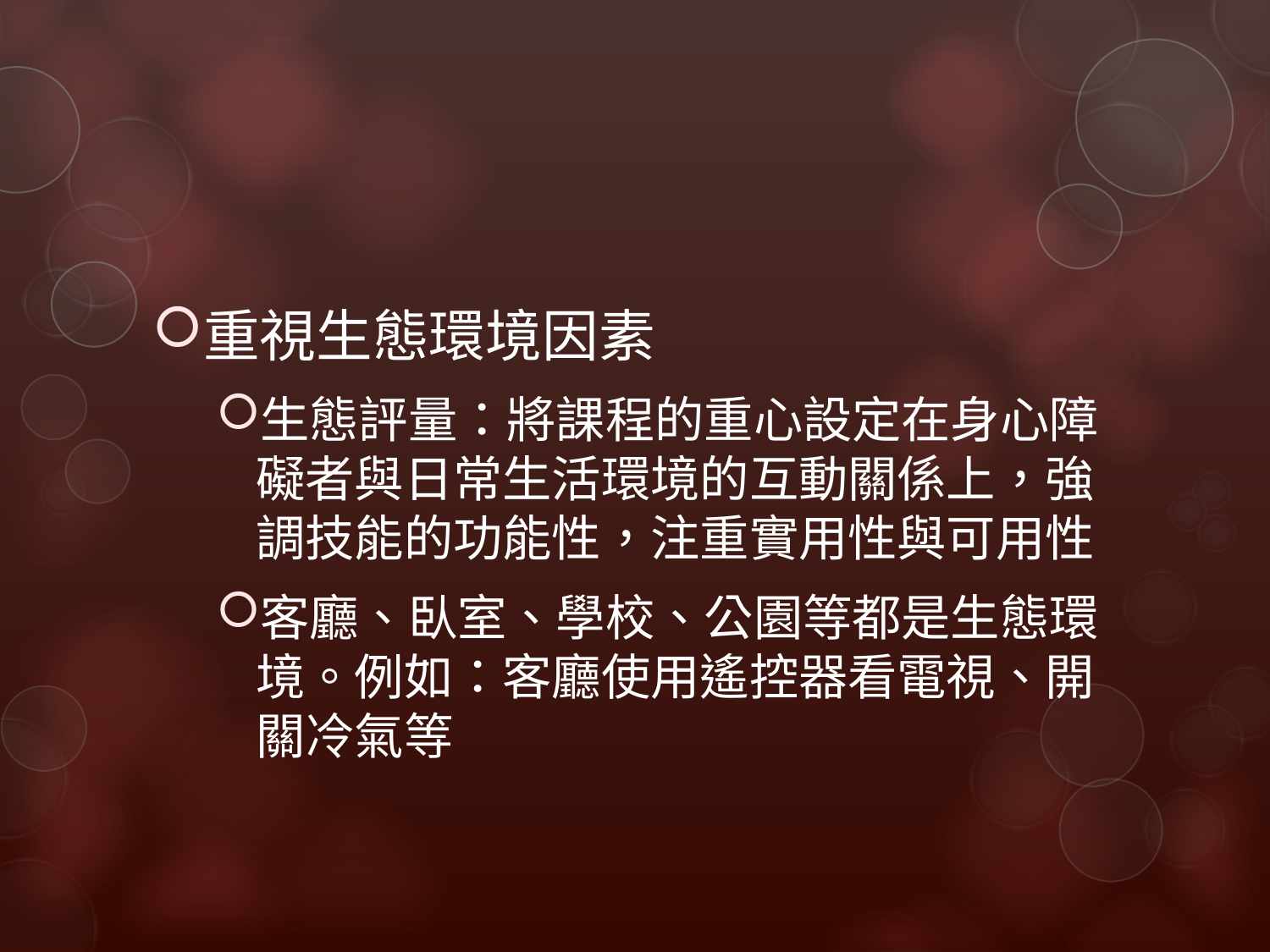

#
重視生態環境因素
生態評量：將課程的重心設定在身心障礙者與日常生活環境的互動關係上，強調技能的功能性，注重實用性與可用性
客廳、臥室、學校、公園等都是生態環境。例如：客廳使用遙控器看電視、開關冷氣等